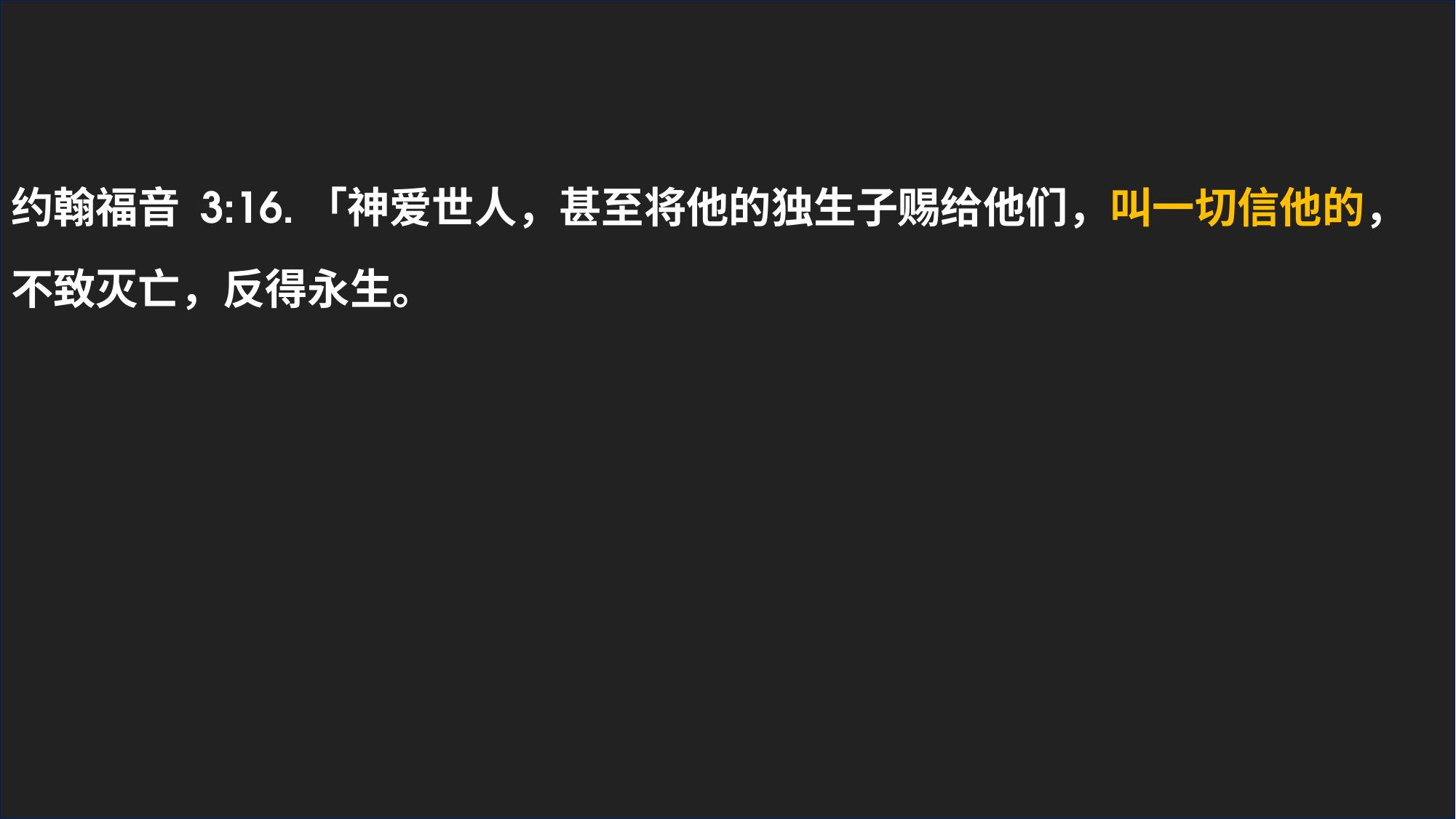

约翰福音 3:16.「神爱世人，甚至将他的独生子赐给他们，叫一切信他的，不致灭亡，反得永生。